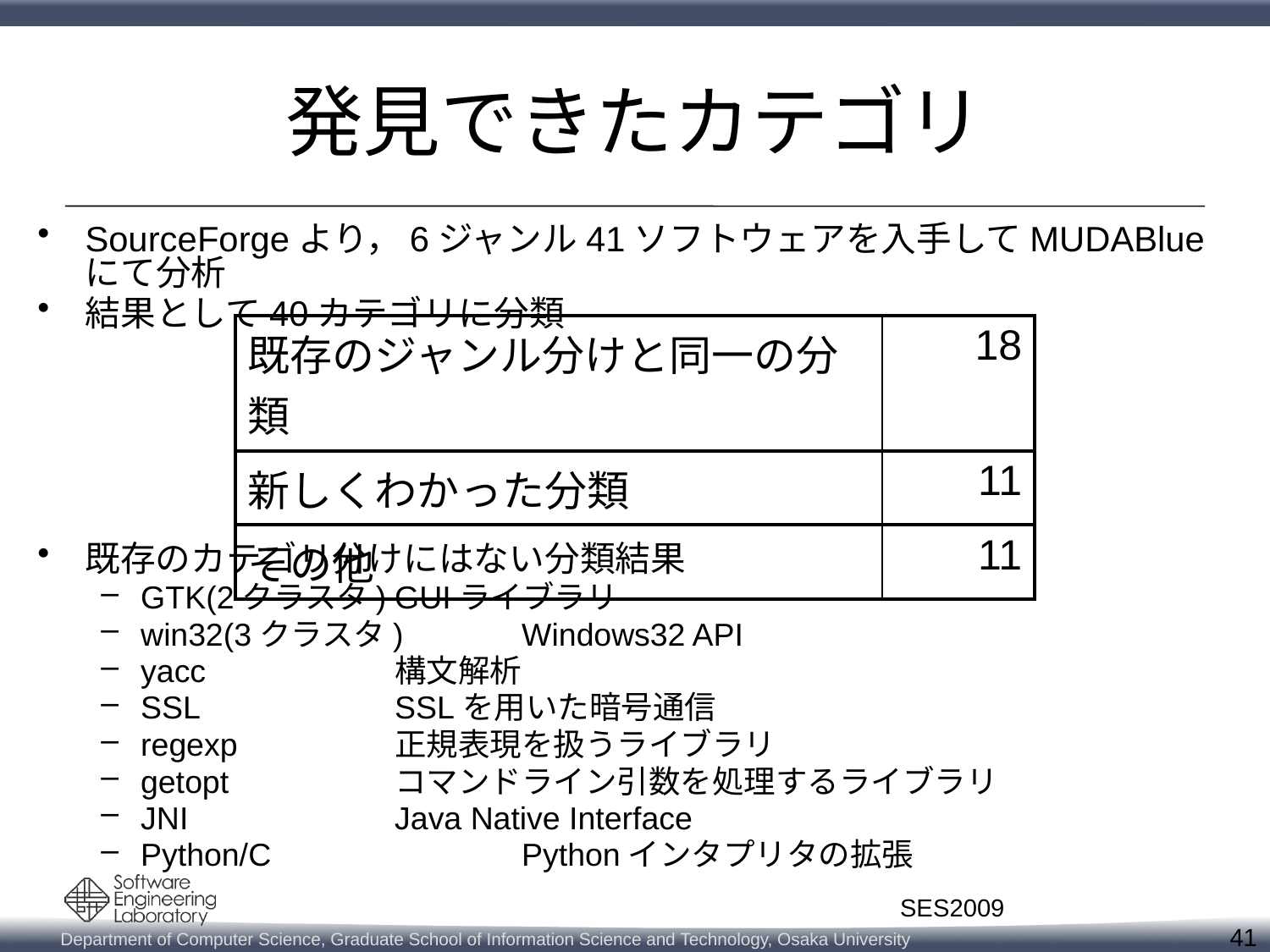

# 発見できたカテゴリ
SourceForgeより，6ジャンル41ソフトウェアを入手してMUDABlueにて分析
結果として40カテゴリに分類

既存のカテゴリ分けにはない分類結果
GTK(2クラスタ)	GUIライブラリ
win32(3クラスタ)	Windows32 API
yacc		構文解析
SSL		SSLを用いた暗号通信
regexp		正規表現を扱うライブラリ
getopt		コマンドライン引数を処理するライブラリ
JNI		Java Native Interface
Python/C		Pythonインタプリタの拡張
| 既存のジャンル分けと同一の分類 | 18 |
| --- | --- |
| 新しくわかった分類 | 11 |
| その他 | 11 |
2009/09/09
SES2009
41